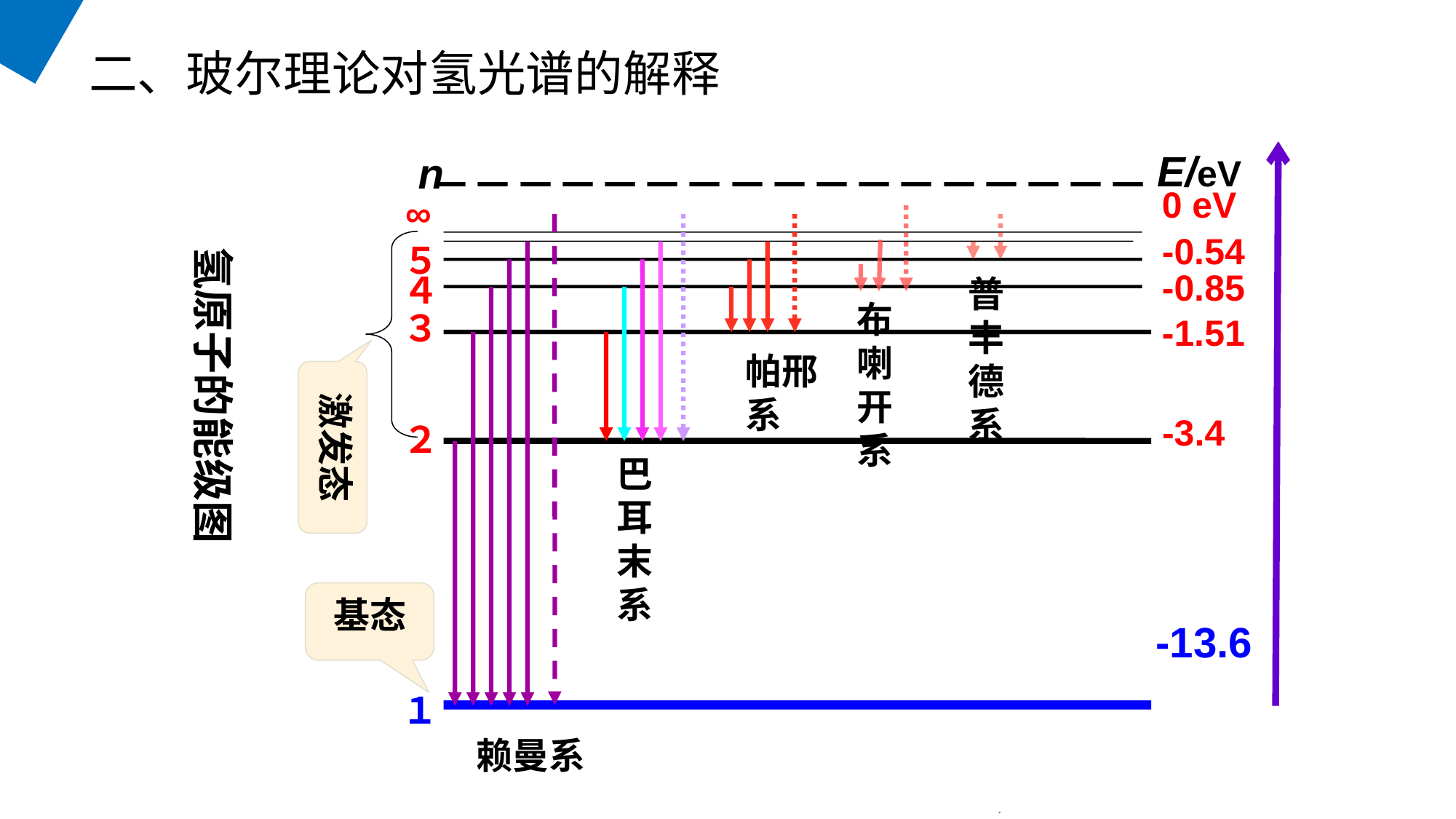

二、玻尔理论对氢光谱的解释
E/eV
n

－－－－－－－－－－－－－－－－－

0 eV
∞

-0.54

５
氢原子的能级图

-0.85

４

普丰德系

布喇开系
３
-1.51

帕邢系
激发态
-3.4
２

巴耳末系
基态
-13.6
１

赖曼系
10